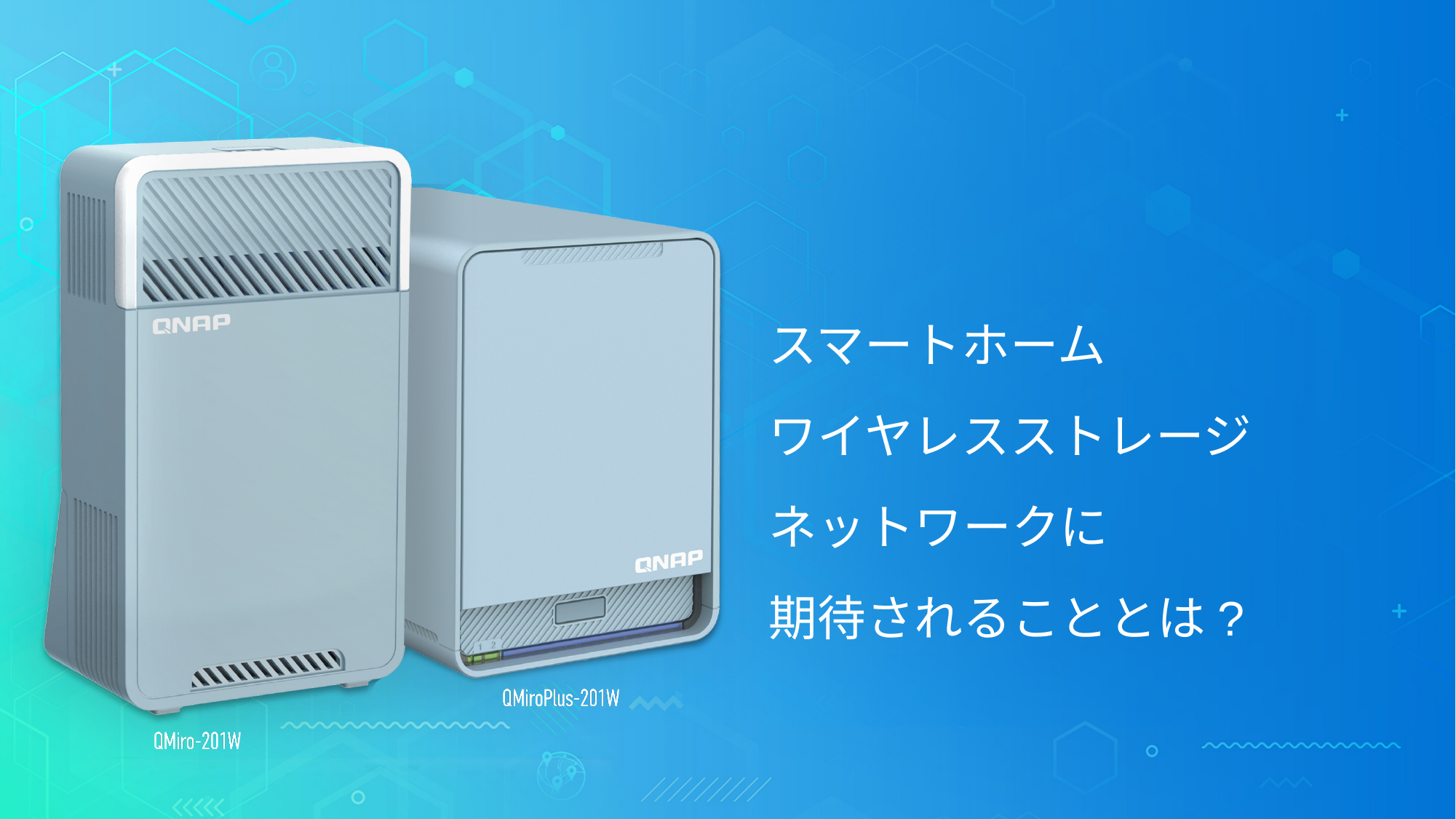

スマートホーム
ワイヤレスストレージ
ネットワークに
期待されることとは?